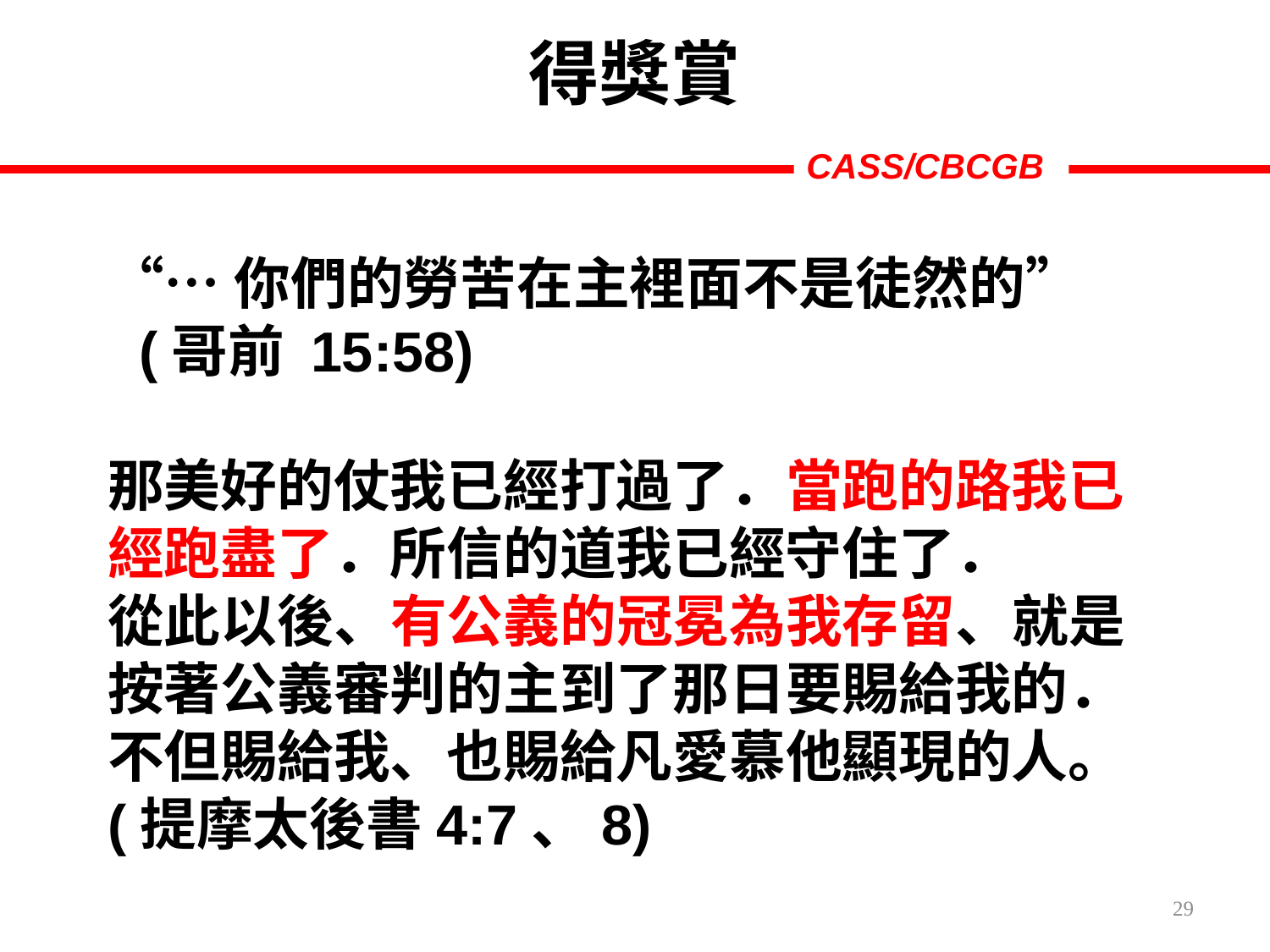

得獎賞
“…你們的勞苦在主裡面不是徒然的”
  (哥前 15:58)

那美好的仗我已經打過了．當跑的路我已經跑盡了．所信的道我已經守住了．
從此以後、有公義的冠冕為我存留、就是按著公義審判的主到了那日要賜給我的．不但賜給我、也賜給凡愛慕他顯現的人。(提摩太後書4:7、8)
29